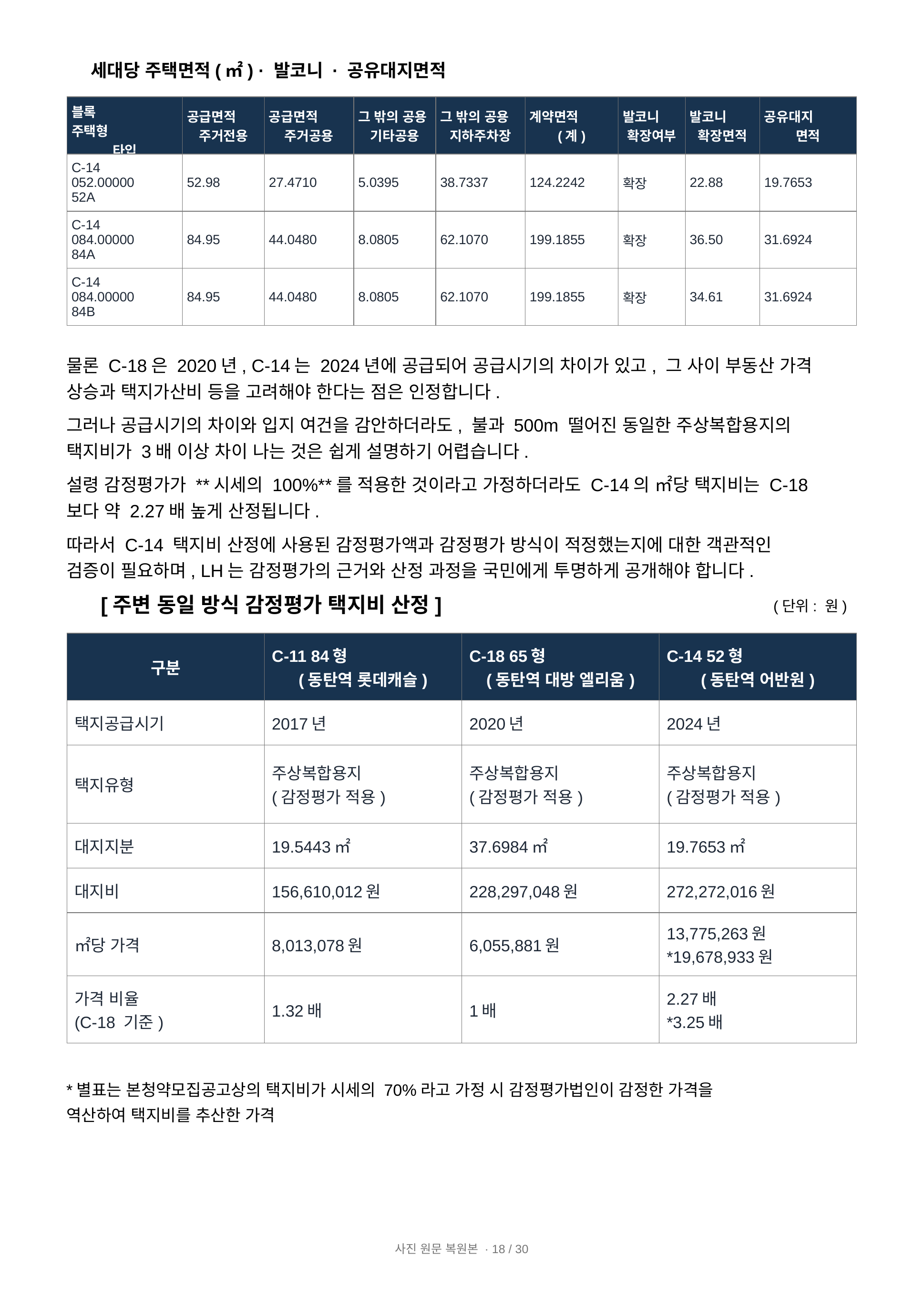

세대당 주택면적(㎡) · 발코니 · 공유대지면적
| 블록 주택형 타입 | 공급면적 주거전용 | 공급면적 주거공용 | 그 밖의 공용 기타공용 | 그 밖의 공용 지하주차장 | 계약면적 (계) | 발코니 확장여부 | 발코니 확장면적 | 공유대지 면적 |
| --- | --- | --- | --- | --- | --- | --- | --- | --- |
| C-14 052.00000 52A | 52.98 | 27.4710 | 5.0395 | 38.7337 | 124.2242 | 확장 | 22.88 | 19.7653 |
| C-14 084.00000 84A | 84.95 | 44.0480 | 8.0805 | 62.1070 | 199.1855 | 확장 | 36.50 | 31.6924 |
| C-14 084.00000 84B | 84.95 | 44.0480 | 8.0805 | 62.1070 | 199.1855 | 확장 | 34.61 | 31.6924 |
물론 C-18은 2020년, C-14는 2024년에 공급되어 공급시기의 차이가 있고, 그 사이 부동산 가격 상승과 택지가산비 등을 고려해야 한다는 점은 인정합니다.
그러나 공급시기의 차이와 입지 여건을 감안하더라도, 불과 500m 떨어진 동일한 주상복합용지의 택지비가 3배 이상 차이 나는 것은 쉽게 설명하기 어렵습니다.
설령 감정평가가 **시세의 100%**를 적용한 것이라고 가정하더라도 C-14의 ㎡당 택지비는 C-18보다 약 2.27배 높게 산정됩니다.
따라서 C-14 택지비 산정에 사용된 감정평가액과 감정평가 방식이 적정했는지에 대한 객관적인 검증이 필요하며, LH는 감정평가의 근거와 산정 과정을 국민에게 투명하게 공개해야 합니다.
[주변 동일 방식 감정평가 택지비 산정]
(단위: 원)
| 구분 | C-11 84형 (동탄역 롯데캐슬) | C-18 65형 (동탄역 대방 엘리움) | C-14 52형 (동탄역 어반원) |
| --- | --- | --- | --- |
| 택지공급시기 | 2017년 | 2020년 | 2024년 |
| 택지유형 | 주상복합용지 (감정평가 적용) | 주상복합용지 (감정평가 적용) | 주상복합용지 (감정평가 적용) |
| 대지지분 | 19.5443㎡ | 37.6984㎡ | 19.7653㎡ |
| 대지비 | 156,610,012원 | 228,297,048원 | 272,272,016원 |
| ㎡당 가격 | 8,013,078원 | 6,055,881원 | 13,775,263원 \*19,678,933원 |
| 가격 비율 (C-18 기준) | 1.32배 | 1배 | 2.27배 \*3.25배 |
*별표는 본청약모집공고상의 택지비가 시세의 70%라고 가정 시 감정평가법인이 감정한 가격을 역산하여 택지비를 추산한 가격
사진 원문 복원본 · 18 / 30